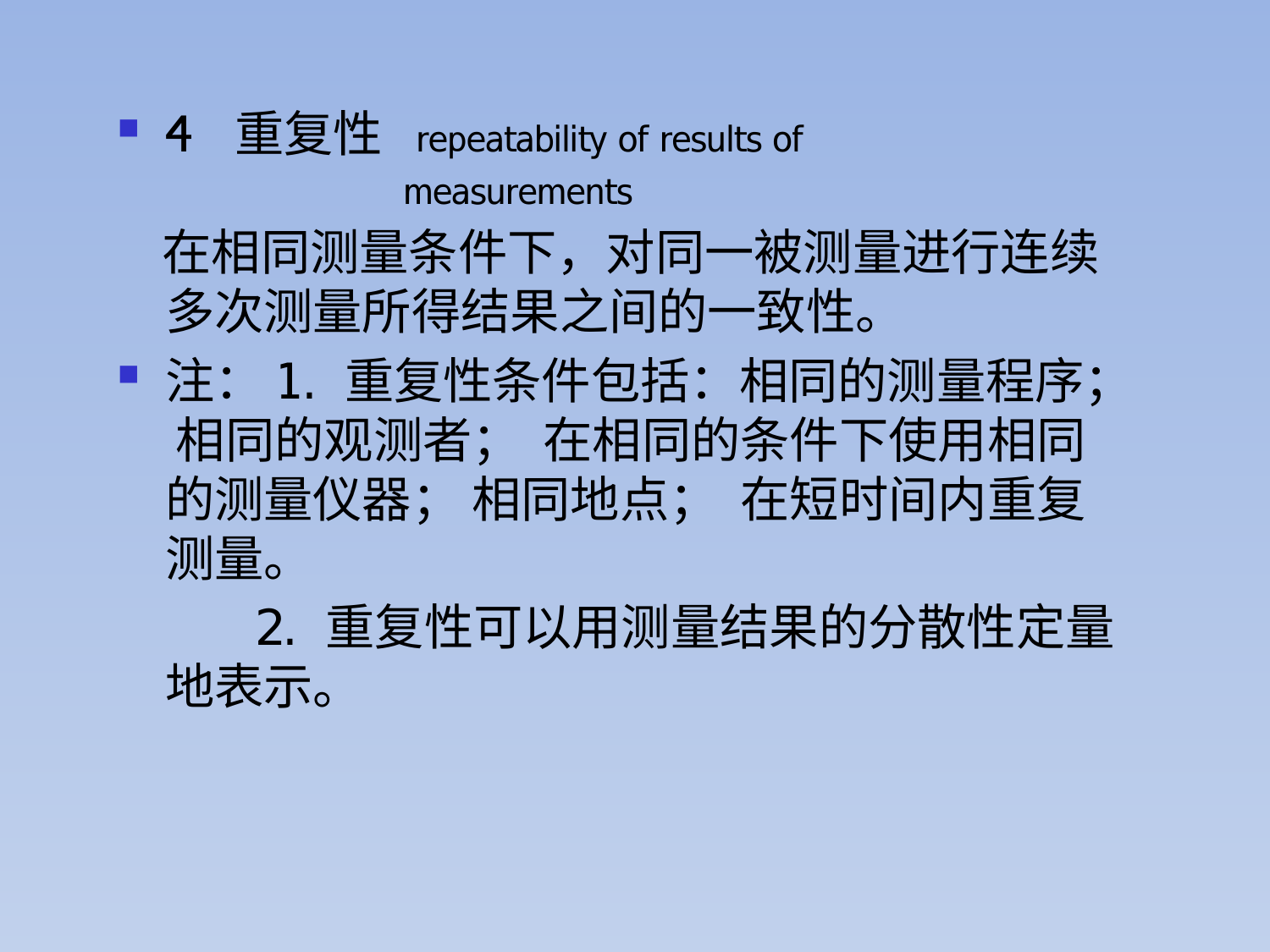

4  重复性  repeatability of results of
                          measurements
   在相同测量条件下，对同一被测量进行连续多次测量所得结果之间的一致性。
注：1. 重复性条件包括：相同的测量程序； 相同的观测者；  在相同的条件下使用相同的测量仪器； 相同地点；  在短时间内重复测量。
         2. 重复性可以用测量结果的分散性定量地表示。